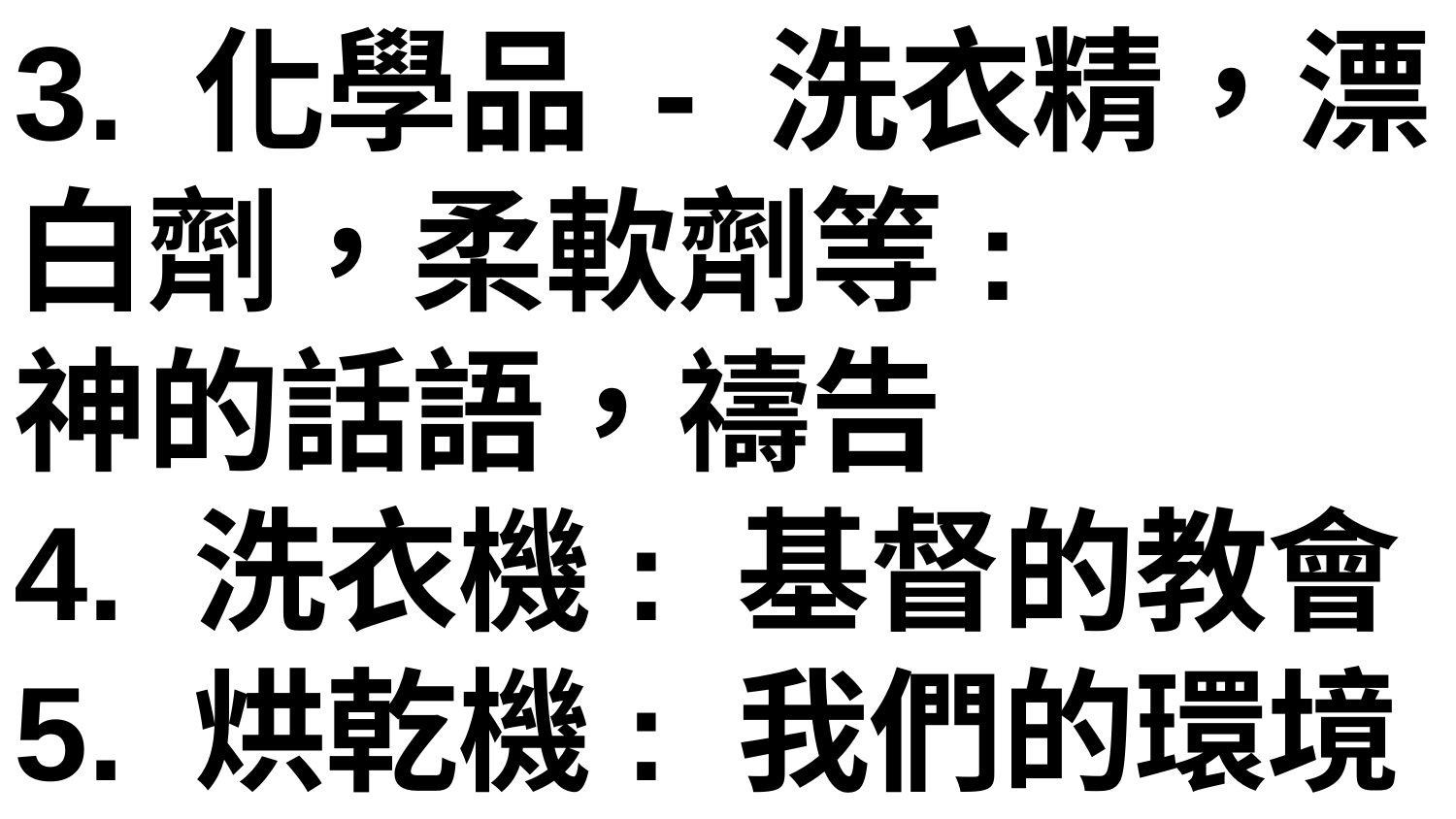

3. 化學品 - 洗衣精，漂白劑，柔軟劑等:
神的話語，禱告
4. 洗衣機: 基督的教會
5. 烘乾機: 我們的環境